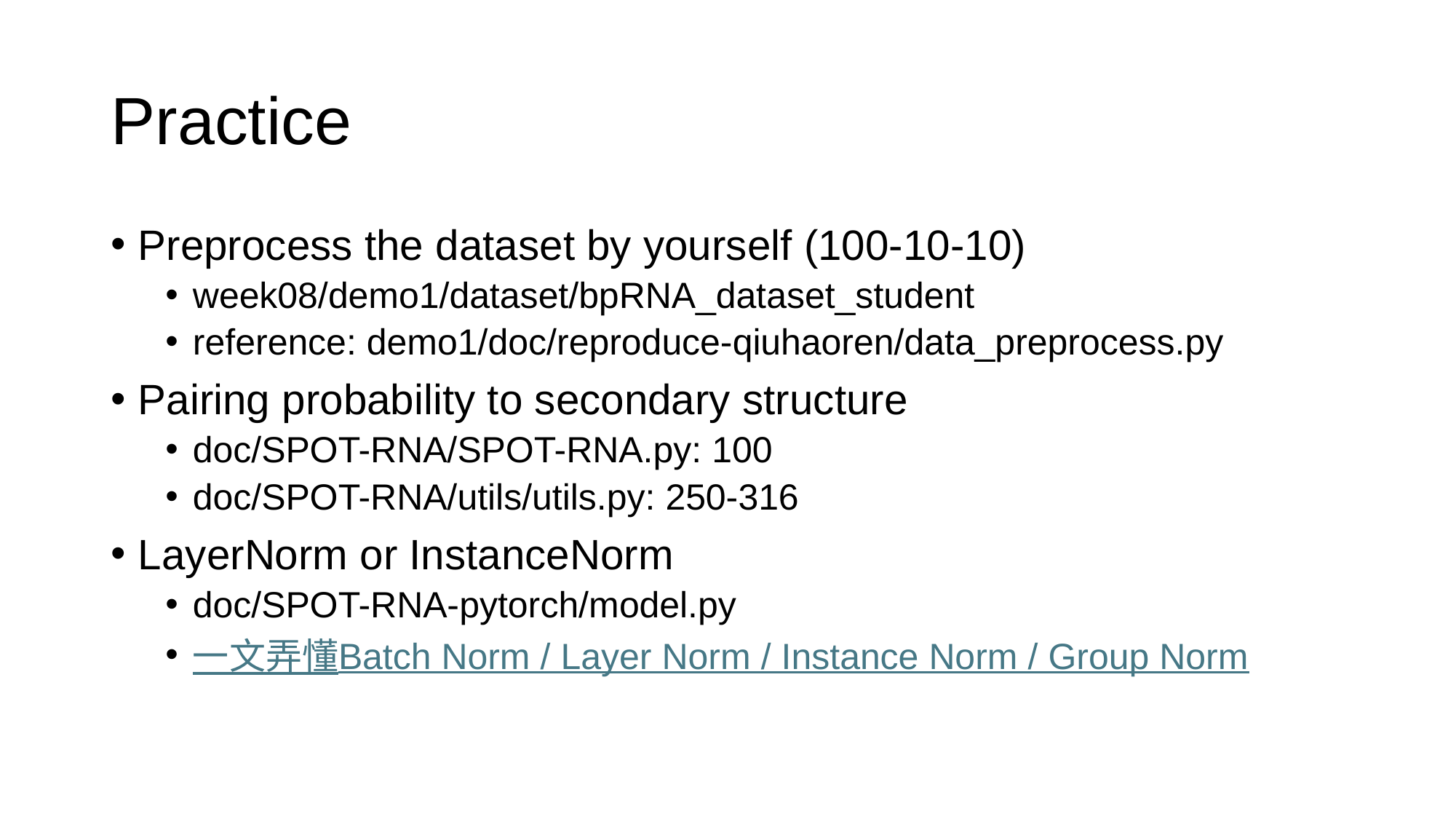

# Practice
Preprocess the dataset by yourself (100-10-10)
week08/demo1/dataset/bpRNA_dataset_student
reference: demo1/doc/reproduce-qiuhaoren/data_preprocess.py
Pairing probability to secondary structure
doc/SPOT-RNA/SPOT-RNA.py: 100
doc/SPOT-RNA/utils/utils.py: 250-316
LayerNorm or InstanceNorm
doc/SPOT-RNA-pytorch/model.py
一文弄懂Batch Norm / Layer Norm / Instance Norm / Group Norm